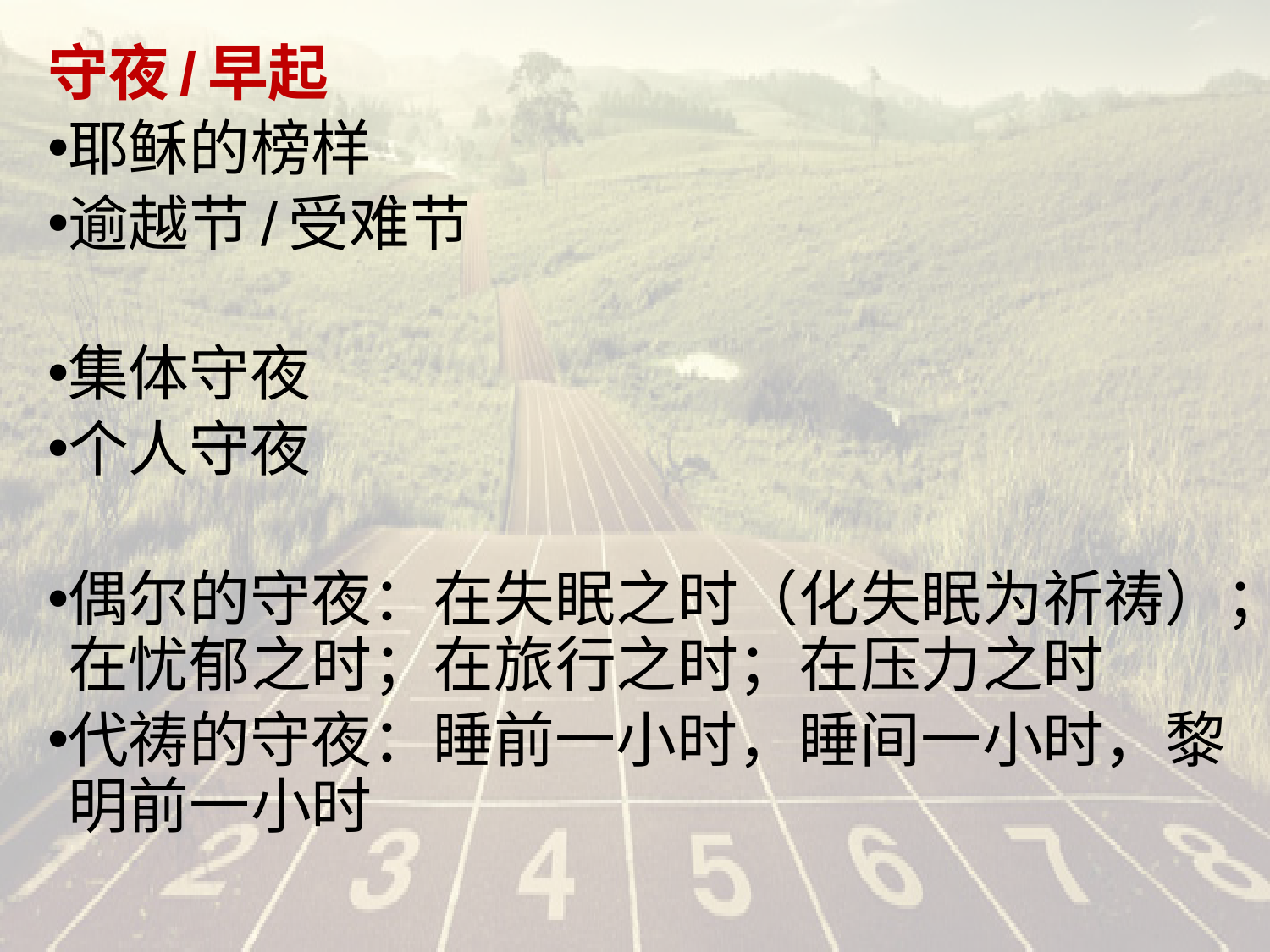

#
守夜/早起
耶稣的榜样
逾越节/受难节

集体守夜
个人守夜

偶尔的守夜：在失眠之时（化失眠为祈祷）；在忧郁之时；在旅行之时；在压力之时
代祷的守夜：睡前一小时，睡间一小时，黎明前一小时